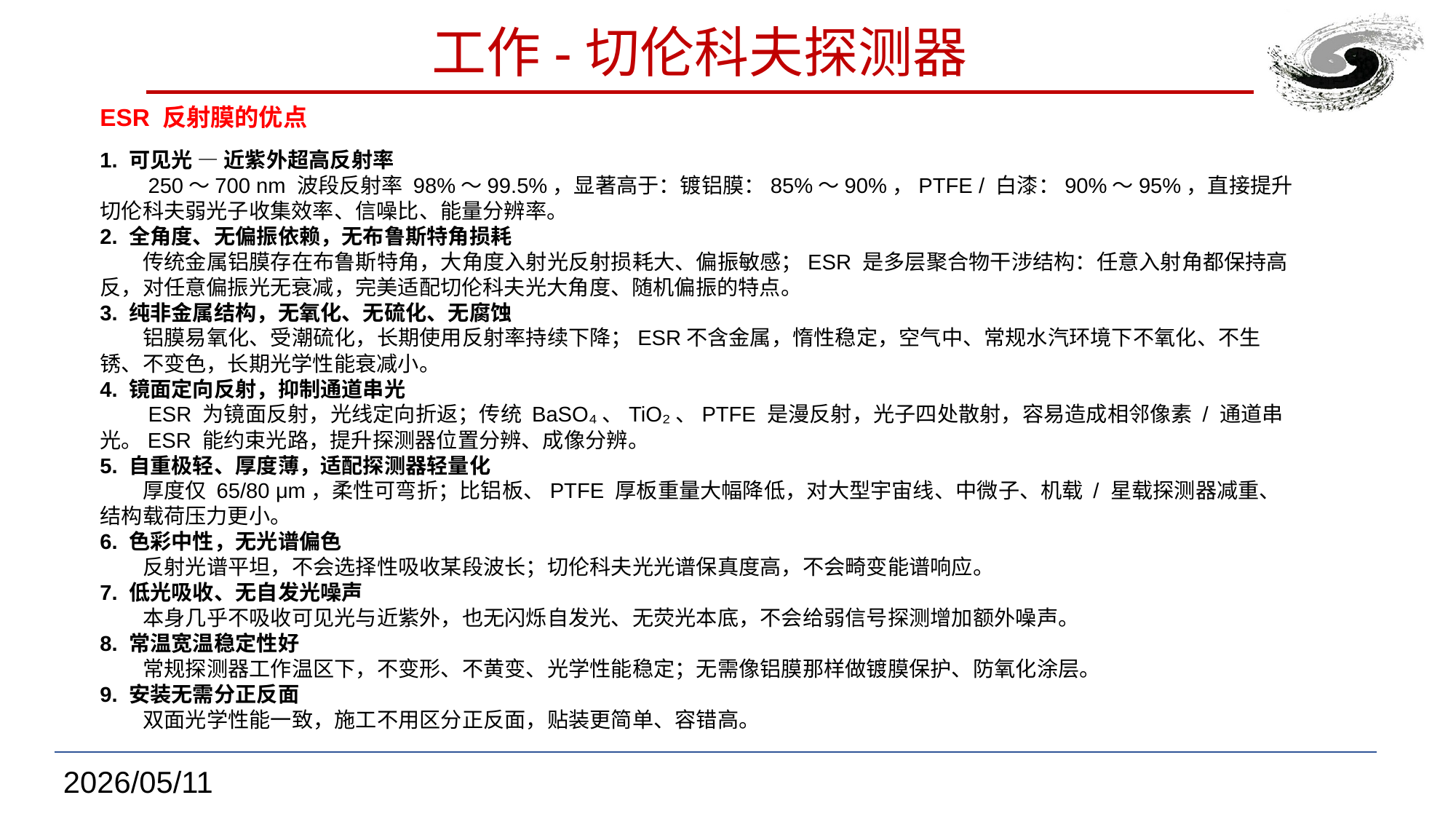

# 工作-切伦科夫探测器
ESR 反射膜的优点
1. 可见光 — 近紫外超高反射率
        250～700 nm 波段反射率 98%～99.5%，显著高于：镀铝膜：85%～90%，PTFE / 白漆：90%～95%，直接提升切伦科夫弱光子收集效率、信噪比、能量分辨率。
2. 全角度、无偏振依赖，无布鲁斯特角损耗
        传统金属铝膜存在布鲁斯特角，大角度入射光反射损耗大、偏振敏感；ESR 是多层聚合物干涉结构：任意入射角都保持高反，对任意偏振光无衰减，完美适配切伦科夫光大角度、随机偏振的特点。
3. 纯非金属结构，无氧化、无硫化、无腐蚀
        铝膜易氧化、受潮硫化，长期使用反射率持续下降；ESR不含金属，惰性稳定，空气中、常规水汽环境下不氧化、不生锈、不变色，长期光学性能衰减小。
4. 镜面定向反射，抑制通道串光
        ESR 为镜面反射，光线定向折返；传统 BaSO₄、TiO₂、PTFE 是漫反射，光子四处散射，容易造成相邻像素 / 通道串光。ESR 能约束光路，提升探测器位置分辨、成像分辨。
5. 自重极轻、厚度薄，适配探测器轻量化
        厚度仅 65/80 μm，柔性可弯折；比铝板、PTFE 厚板重量大幅降低，对大型宇宙线、中微子、机载 / 星载探测器减重、结构载荷压力更小。
6. 色彩中性，无光谱偏色
        反射光谱平坦，不会选择性吸收某段波长；切伦科夫光光谱保真度高，不会畸变能谱响应。
7. 低光吸收、无自发光噪声
        本身几乎不吸收可见光与近紫外，也无闪烁自发光、无荧光本底，不会给弱信号探测增加额外噪声。
8. 常温宽温稳定性好
        常规探测器工作温区下，不变形、不黄变、光学性能稳定；无需像铝膜那样做镀膜保护、防氧化涂层。
9. 安装无需分正反面
        双面光学性能一致，施工不用区分正反面，贴装更简单、容错高。
2026/05/11